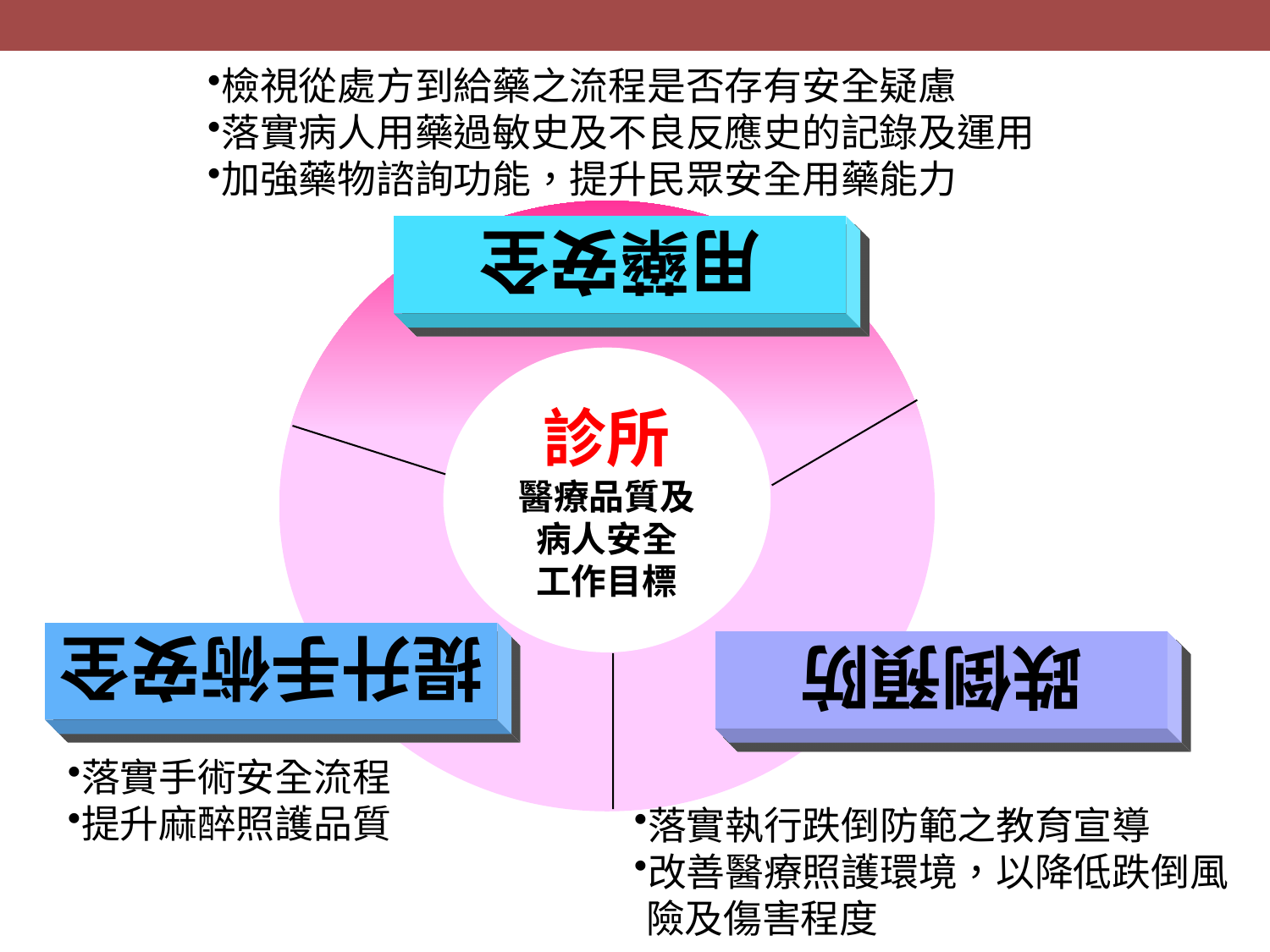

用藥安全

檢視從處方到給藥之流程是否存有安全疑慮
落實病人用藥過敏史及不良反應史的記錄及運用
加強藥物諮詢功能，提升民眾安全用藥能力

診所
醫療品質及
病人安全
工作目標

提升手術安全
跌倒預防

落實手術安全流程
提升麻醉照護品質
落實執行跌倒防範之教育宣導
改善醫療照護環境，以降低跌倒風險及傷害程度